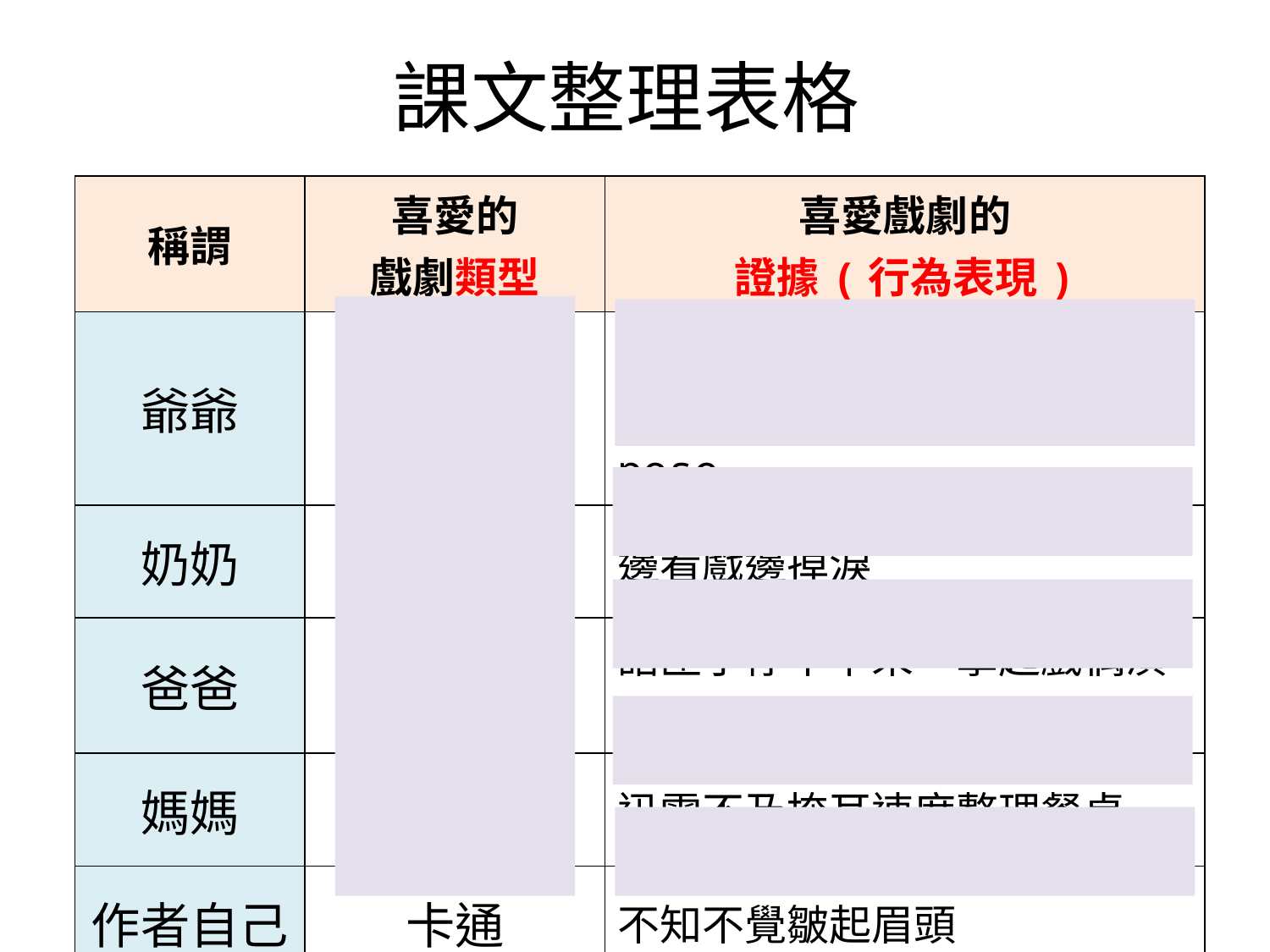

# 課文整理表格
| 稱謂 | 喜愛的 戲劇類型 | 喜愛戲劇的 證據(行為表現) |
| --- | --- | --- |
| 爺爺 | 京劇 | 吊嗓子，介紹臉譜給孫子，說話用唱京劇方式，擺出武生pose |
| 奶奶 | 歌仔戲 | 邊看戲邊掉淚 |
| 爸爸 | 布袋戲 | 話匣子停不下來，拿起戲偶演出 |
| 媽媽 | 連續劇 | 迅雷不及掩耳速度整理餐桌 |
| 作者自己 | 卡通 | 不知不覺皺起眉頭 |
理解文章 3
──寫作技巧